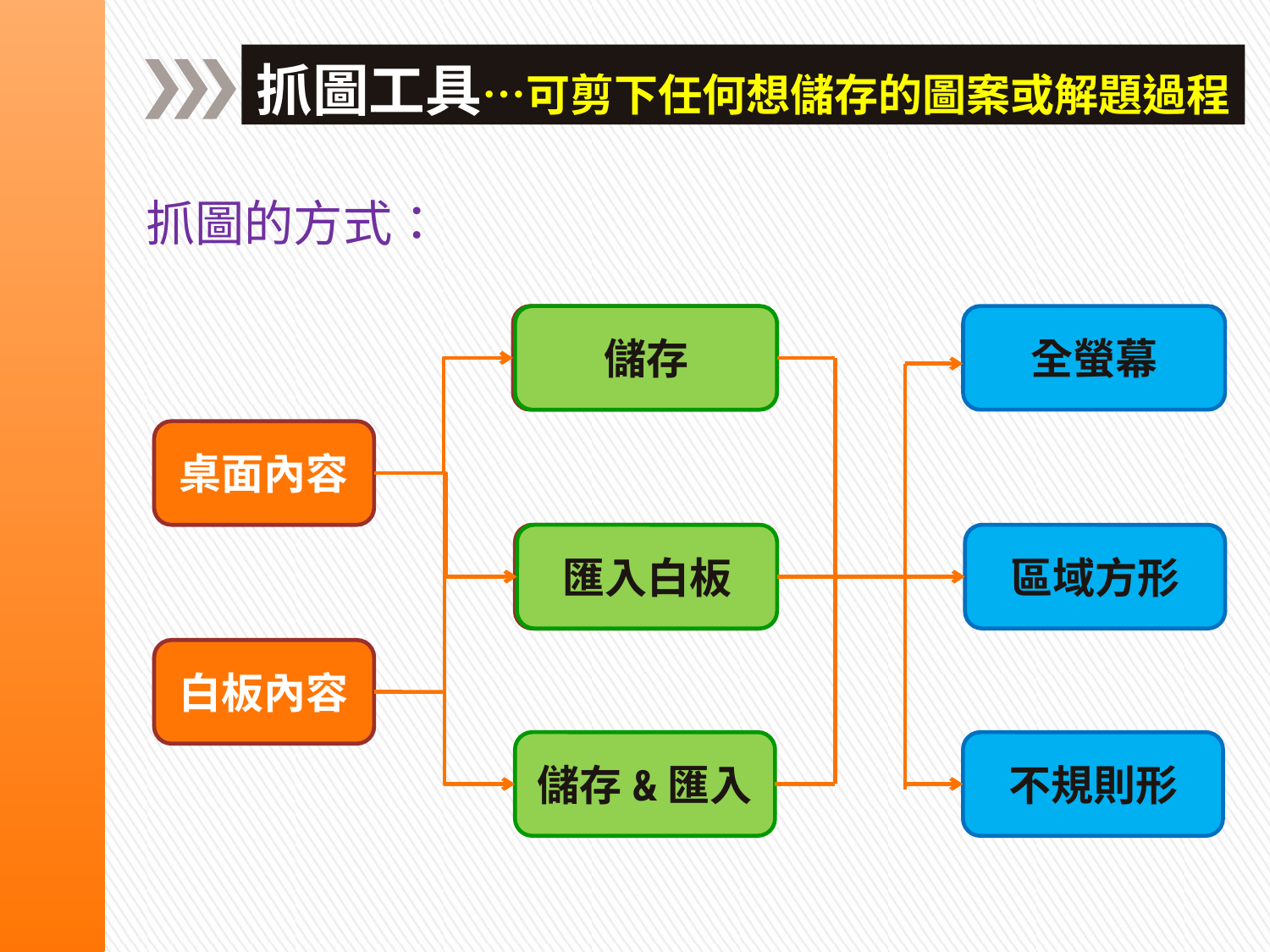

抓圖工具…可剪下任何想儲存的圖案或解題過程
抓圖的方式：
儲存
儲存
全螢幕
桌面內容
匯入白板
匯入白板
區域方形
白板內容
儲存&匯入
不規則形